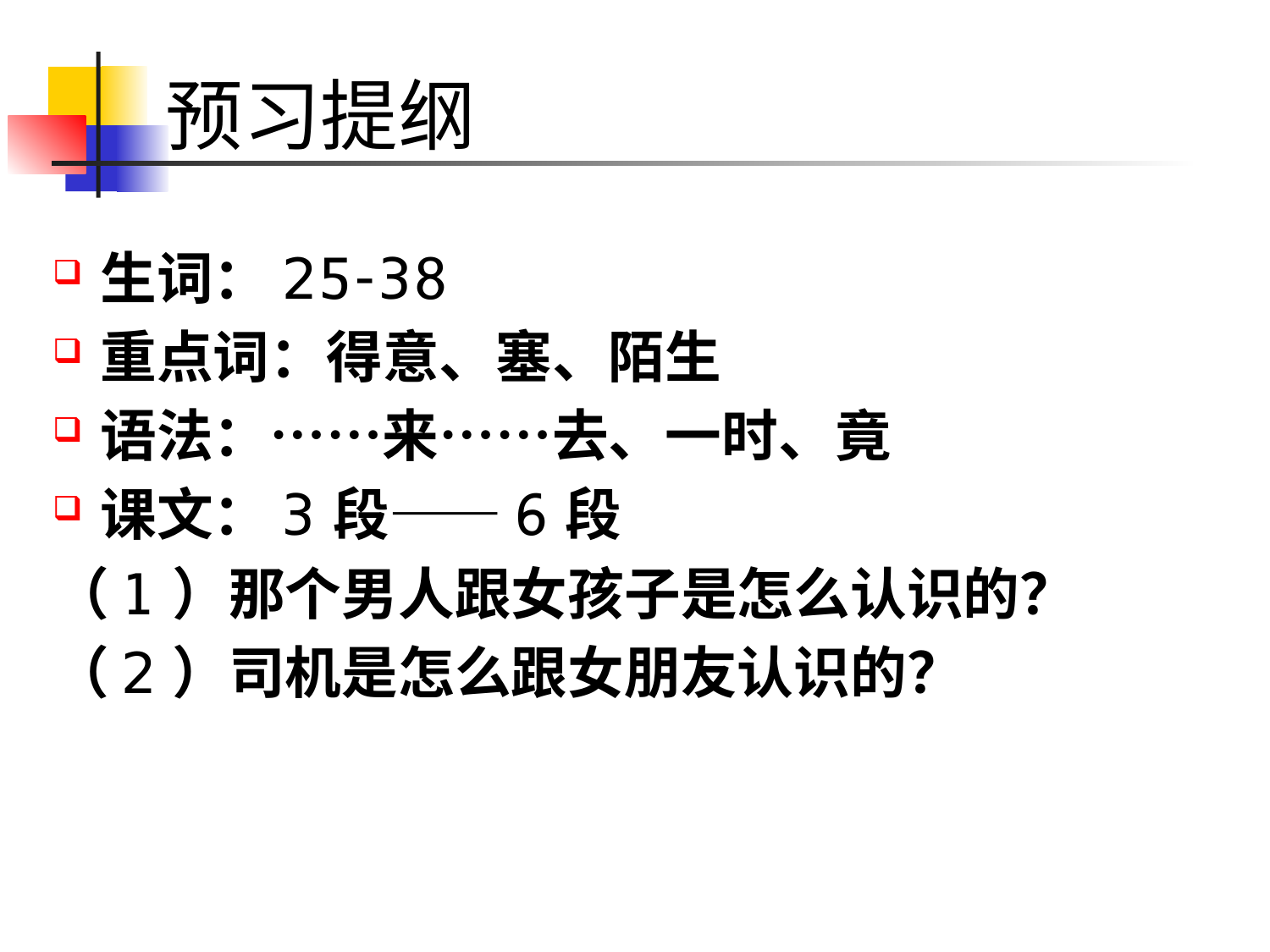

# 预习提纲
生词：25-38
重点词：得意、塞、陌生
语法：……来……去、一时、竟
课文：3段——6段
（1）那个男人跟女孩子是怎么认识的？
（2）司机是怎么跟女朋友认识的？